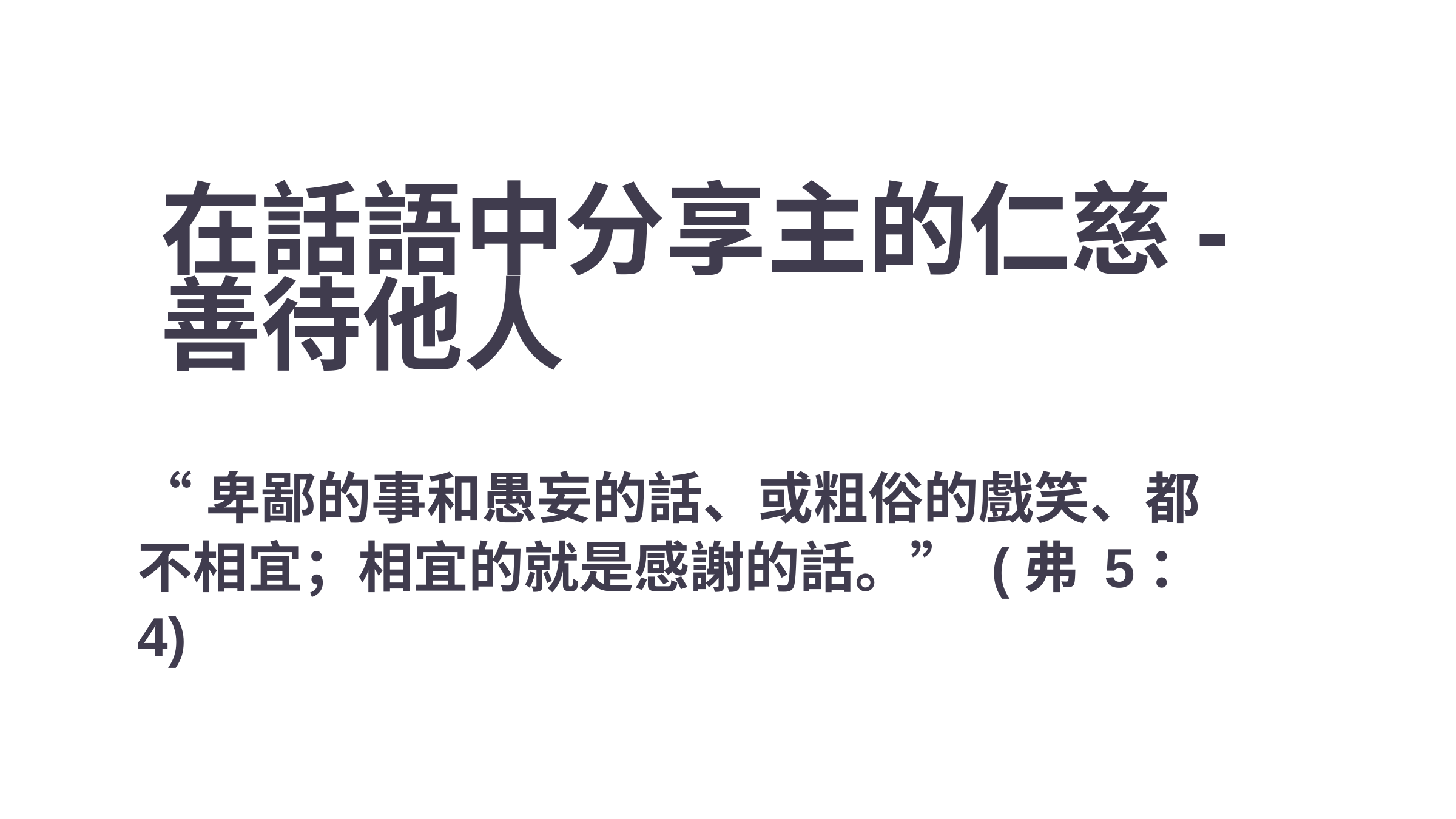

在話語中分享主的仁慈-善待他人
“卑鄙的事和愚妄的話、或粗俗的戲笑、都不相宜；相宜的就是感謝的話。” (弗 5：4)